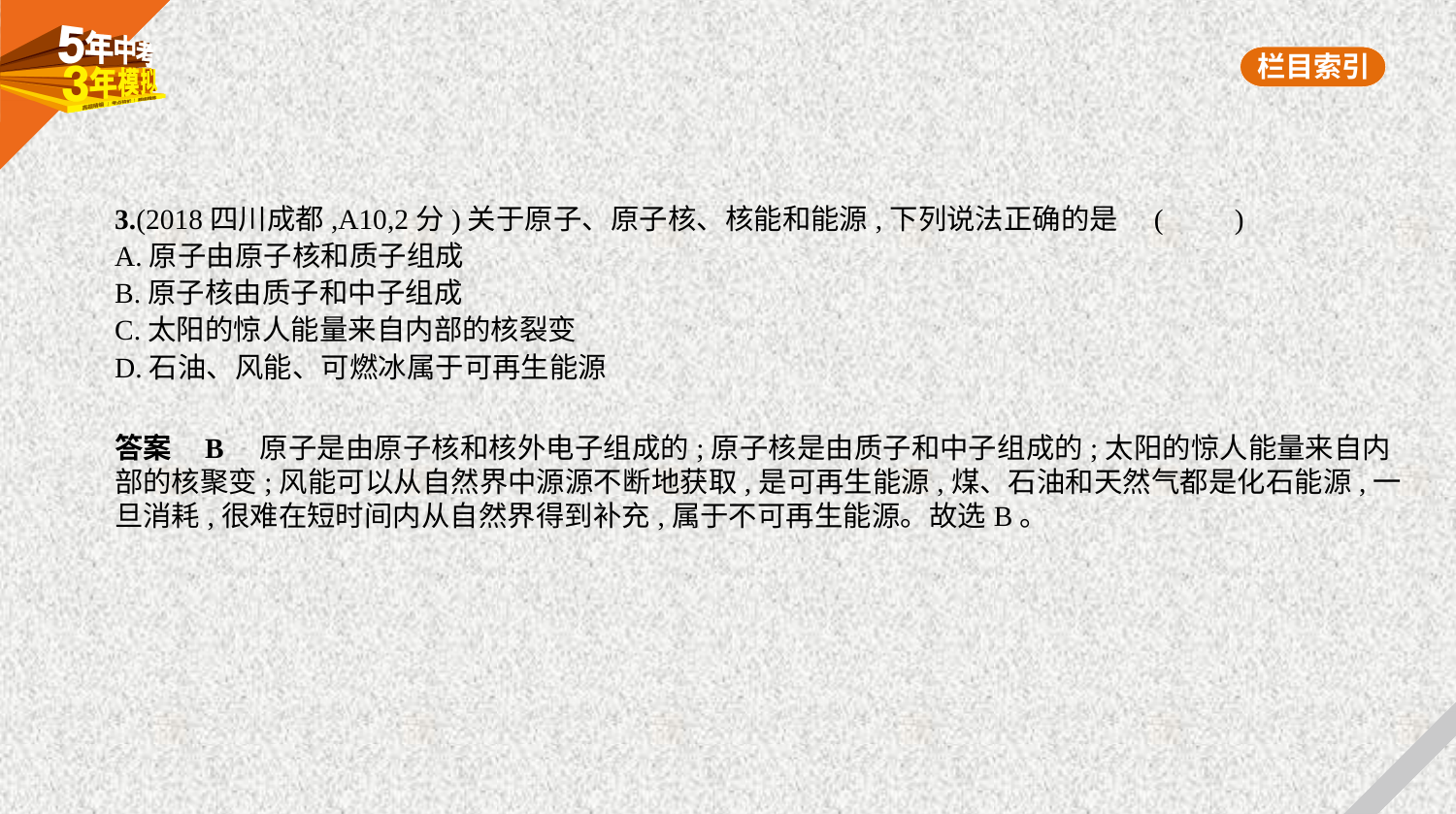

3.(2018四川成都,A10,2分)关于原子、原子核、核能和能源,下列说法正确的是 (　　)
A.原子由原子核和质子组成
B.原子核由质子和中子组成
C.太阳的惊人能量来自内部的核裂变
D.石油、风能、可燃冰属于可再生能源
答案    B    原子是由原子核和核外电子组成的;原子核是由质子和中子组成的;太阳的惊人能量来自内
部的核聚变;风能可以从自然界中源源不断地获取,是可再生能源,煤、石油和天然气都是化石能源,一
旦消耗,很难在短时间内从自然界得到补充,属于不可再生能源。故选B。